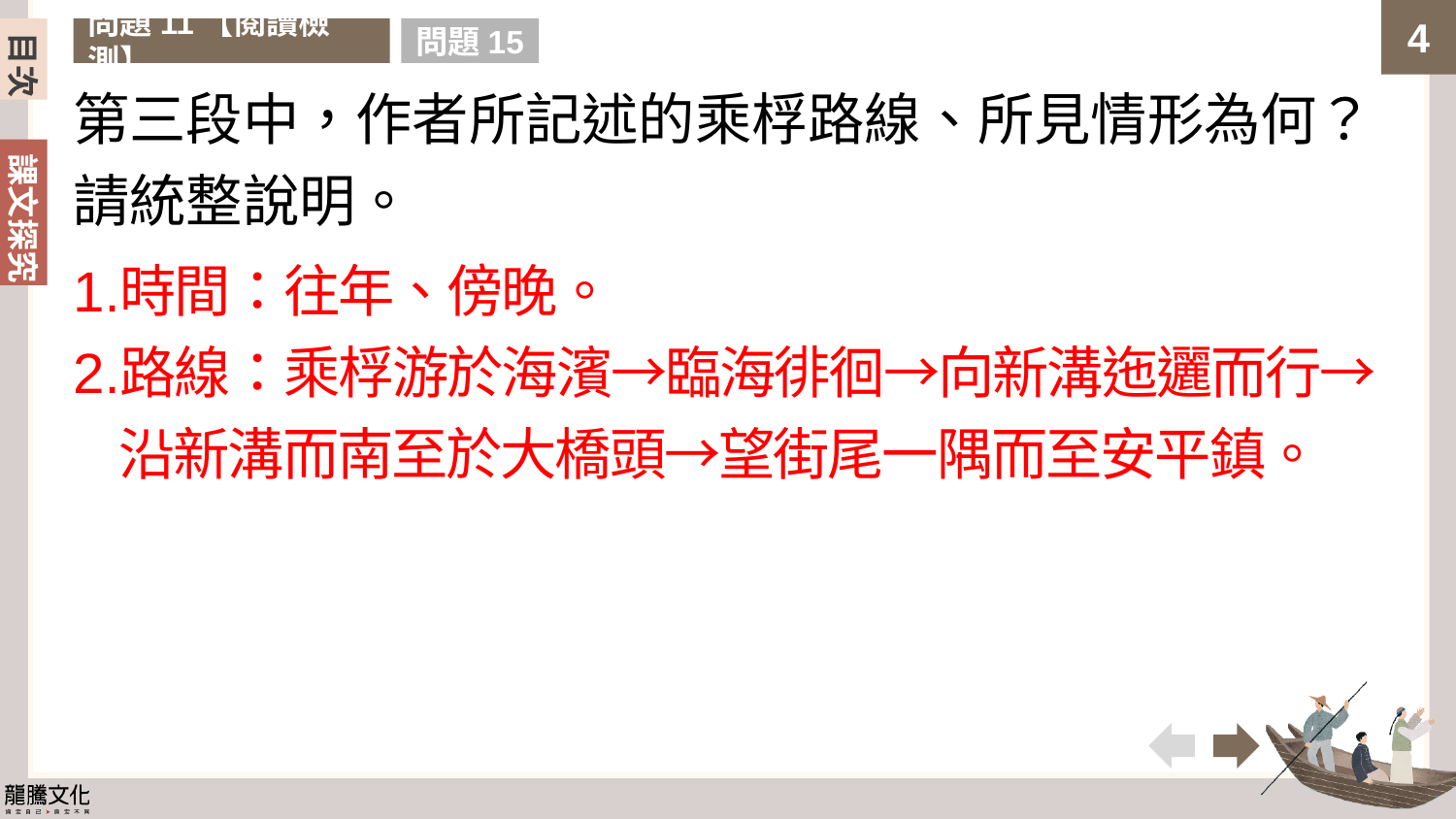

目次
問題11【閱讀檢測】
問題15
第三段中，作者所記述的乘桴路線、所見情形為何？請統整說明。
時間：往年、傍晚。
路線：乘桴游於海濱→臨海徘徊→向新溝迤邐而行→沿新溝而南至於大橋頭→望街尾一隅而至安平鎮。